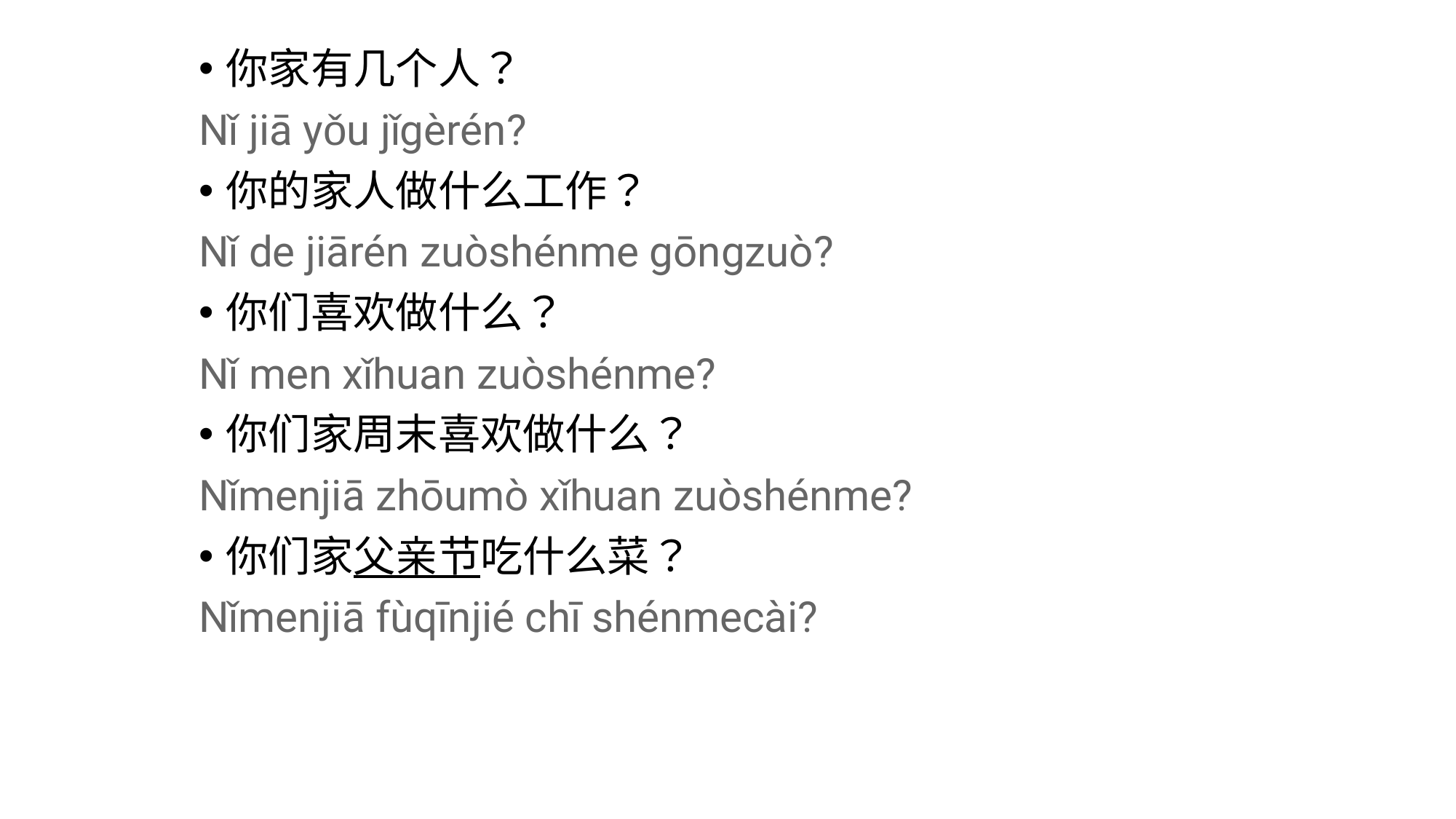

你家有几个人？
Nǐ jiā yǒu jǐgèrén?
你的家人做什么工作？
Nǐ de jiārén zuòshénme gōngzuò?
你们喜欢做什么？
Nǐ men xǐhuan zuòshénme?
你们家周末喜欢做什么？
Nǐmenjiā zhōumò xǐhuan zuòshénme?
你们家父亲节吃什么菜？
Nǐmenjiā fùqīnjié chī shénmecài?